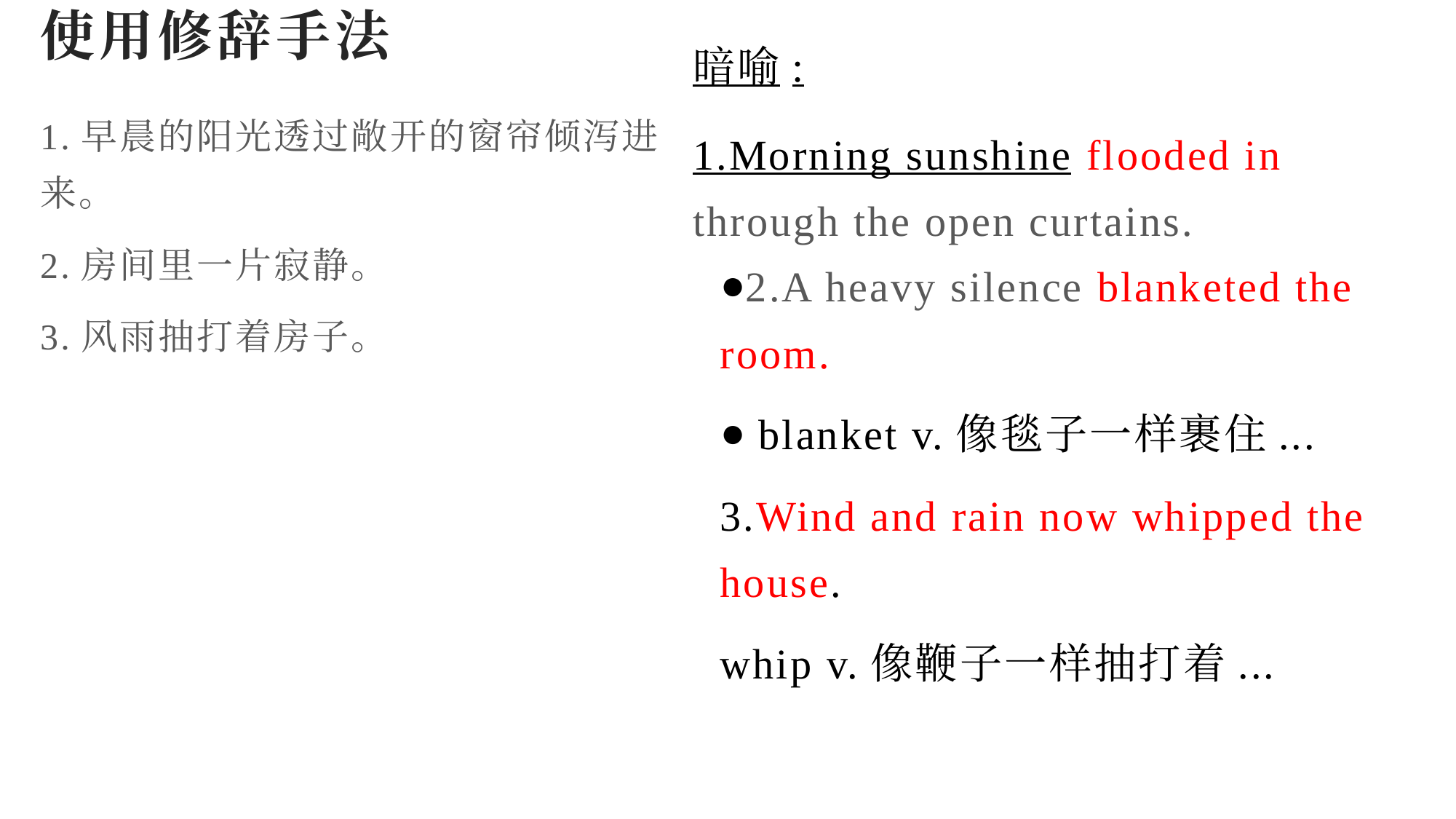

# 使用修辞手法
暗喻:1.Morning sunshine flooded in through the open curtains.2.A heavy silence blanketed the room.
 blanket v.像毯子一样裹住...3.Wind and rain now whipped the house.
whip v.像鞭子一样抽打着...

1.早晨的阳光透过敞开的窗帘倾泻进来。
2.房间里一片寂静。
3.风雨抽打着房子。